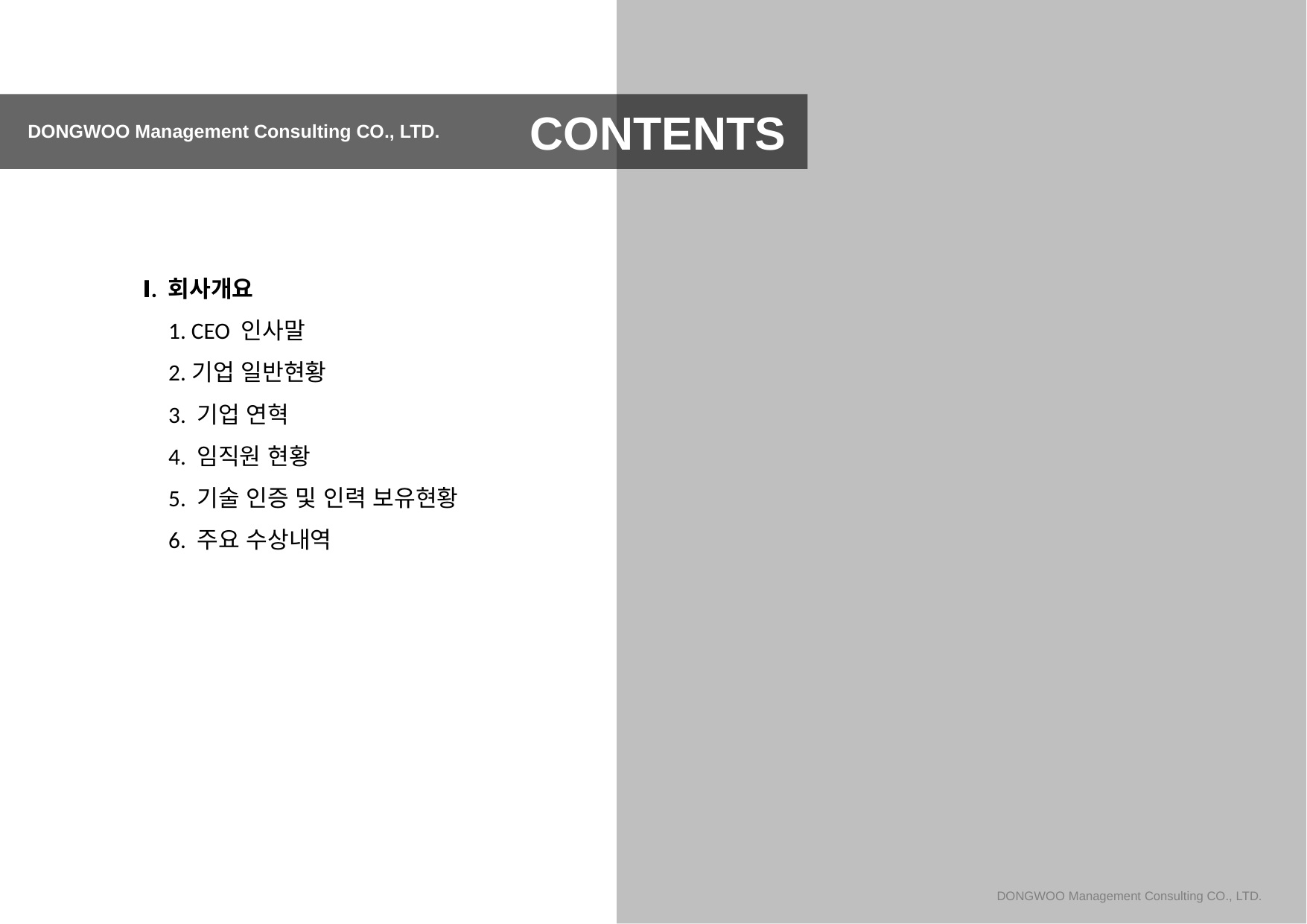

CONTENTS
DONGWOO Management Consulting CO., LTD.
Ⅰ. 회사개요
     1. CEO 인사말
     2.기업 일반현황
     3. 기업 연혁
     4. 임직원 현황
     5. 기술 인증 및 인력 보유현황
     6. 주요 수상내역
DONGWOO Management Consulting CO., LTD.